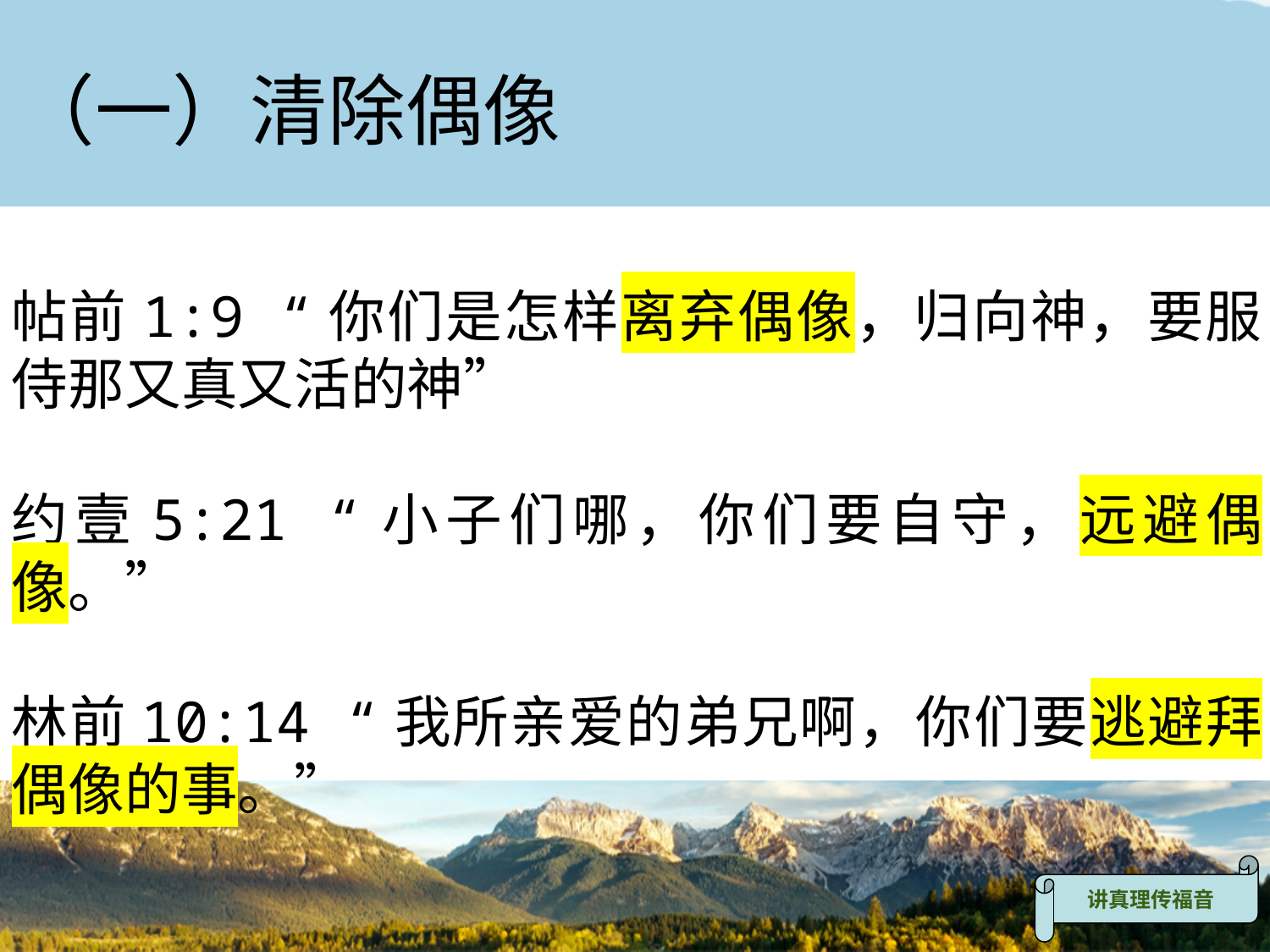

（一）清除偶像

帖前1:9 “你们是怎样离弃偶像，归向神，要服侍那又真又活的神”

约壹5:21 “小子们哪，你们要自守，远避偶像。”

林前10:14 “我所亲爱的弟兄啊，你们要逃避拜偶像的事。”

讲真理传福音